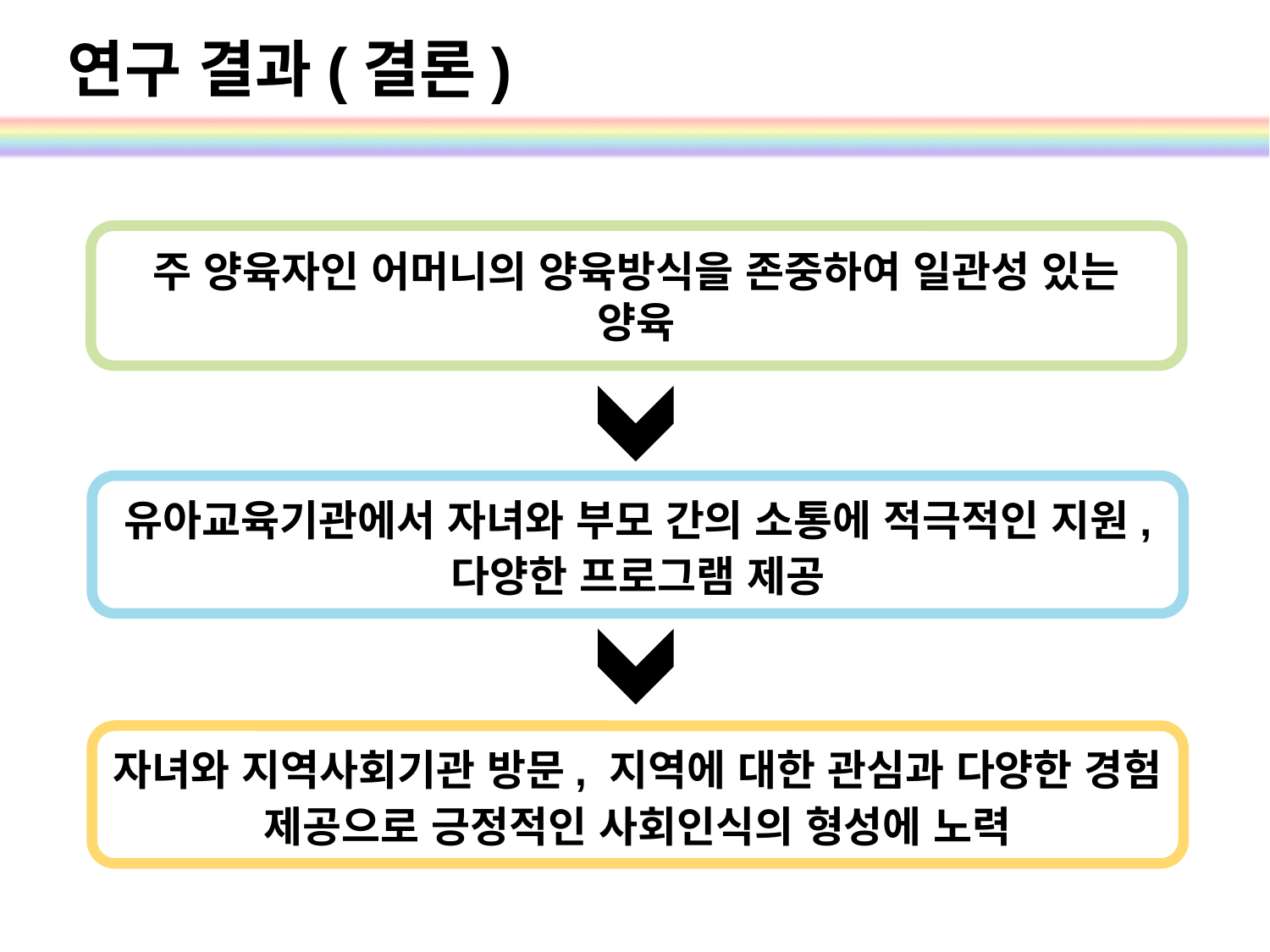

# 연구 결과(결론)
주 양육자인 어머니의 양육방식을 존중하여 일관성 있는 양육

유아교육기관에서 자녀와 부모 간의 소통에 적극적인 지원, 다양한 프로그램 제공

자녀와 지역사회기관 방문, 지역에 대한 관심과 다양한 경험 제공으로 긍정적인 사회인식의 형성에 노력